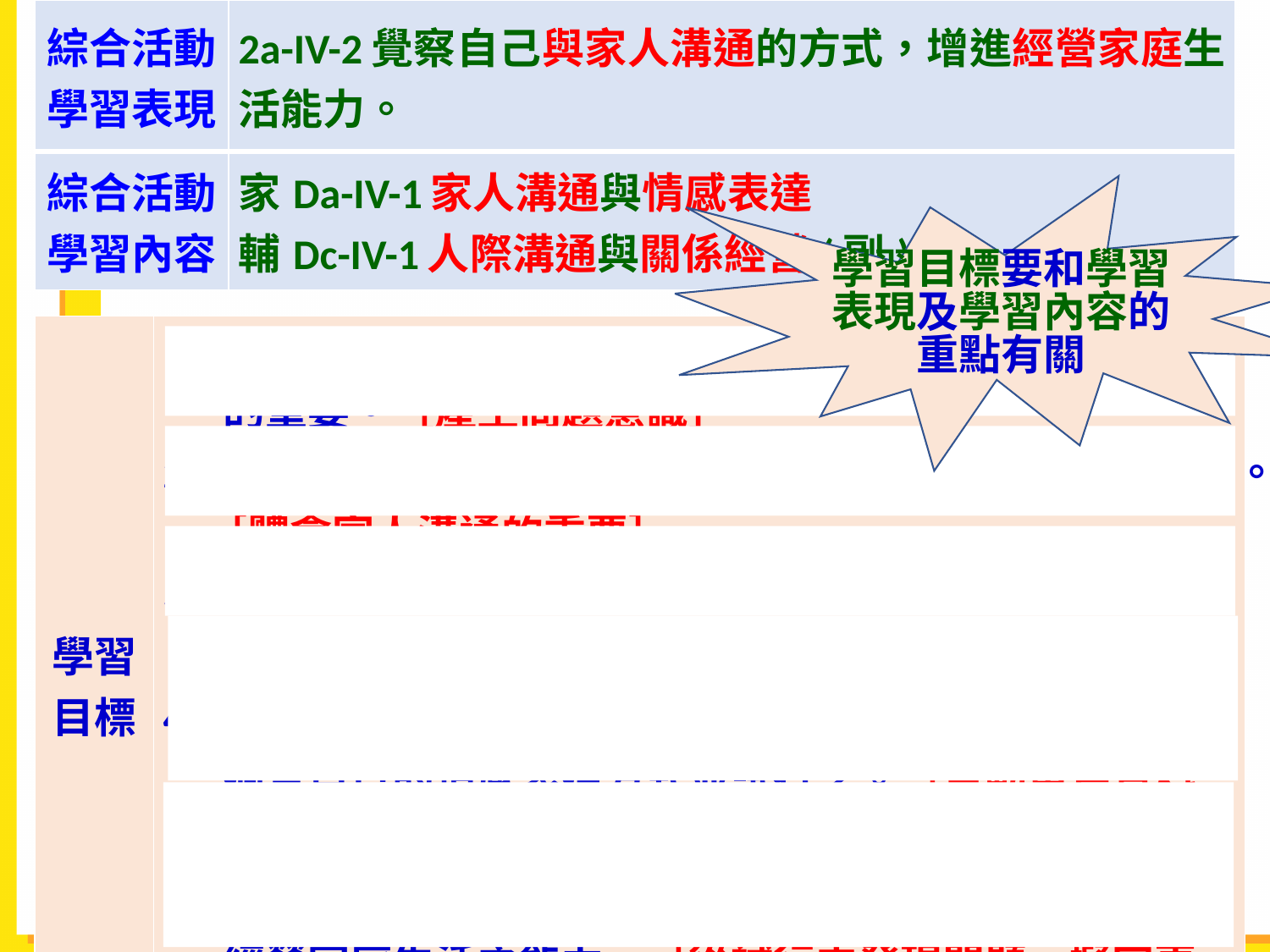

| 綜合活動 學習表現 | 2a-IV-2覺察自己與家人溝通的方式，增進經營家庭生活能力。 |
| --- | --- |
| 綜合活動 學習內容 | 家Da-IV-1家人溝通與情感表達 輔Dc-IV-1人際溝通與關係經營(副) |
#
學習目標要和學習表現及學習內容的重點有關
| 學習目標 | 1.探究理想家庭的必備條件，覺察溝通與情感表達對家庭 的重要。［產生問題意識］ 2.理解家人互相關愛的重要及體會負面溝通對家庭的傷害。［體會家人溝通的重要］ 3.分析個人行為溝通習慣對家庭的影響。［覺察個人溝通 造成的家庭問題］ 4.蒐集與閱讀相關資料，歸納改善家人相處的通則，思考 適合自己的情感表達方式並試行之。［主動蒐集資料 進行學習良好互動策略］ 5.分享個人試行情形並擬定改善家人溝通實踐計畫，提升 經營家庭生活之能力。［從試行中發現問題，擬定更 可行的策略提升家庭生活能力］ |
| --- | --- |

96